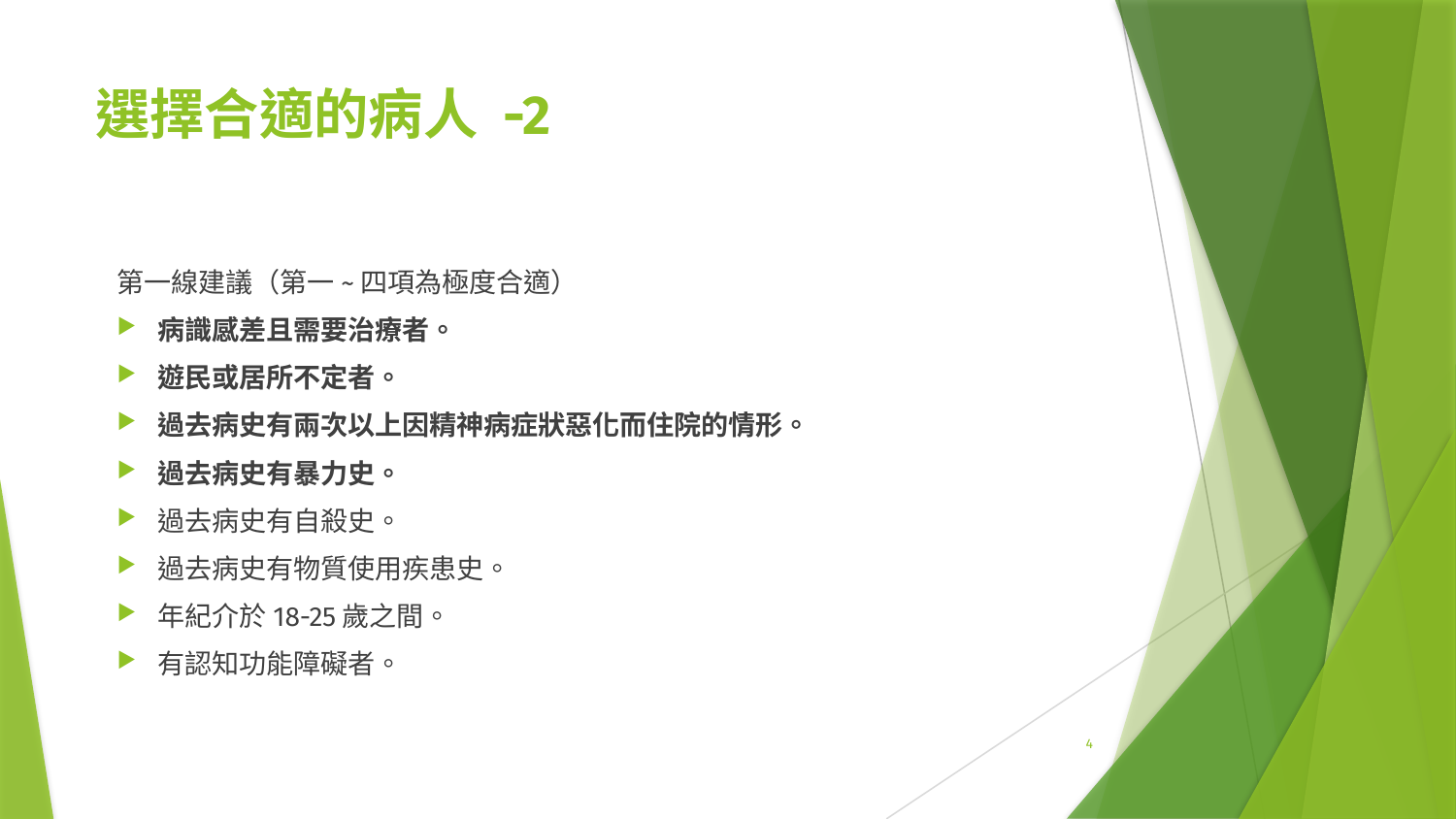

# 選擇合適的病人 -2
第一線建議（第一~四項為極度合適）
病識感差且需要治療者。
遊民或居所不定者。
過去病史有兩次以上因精神病症狀惡化而住院的情形。
過去病史有暴力史。
過去病史有自殺史。
過去病史有物質使用疾患史。
年紀介於18-25歲之間。
有認知功能障礙者。
4